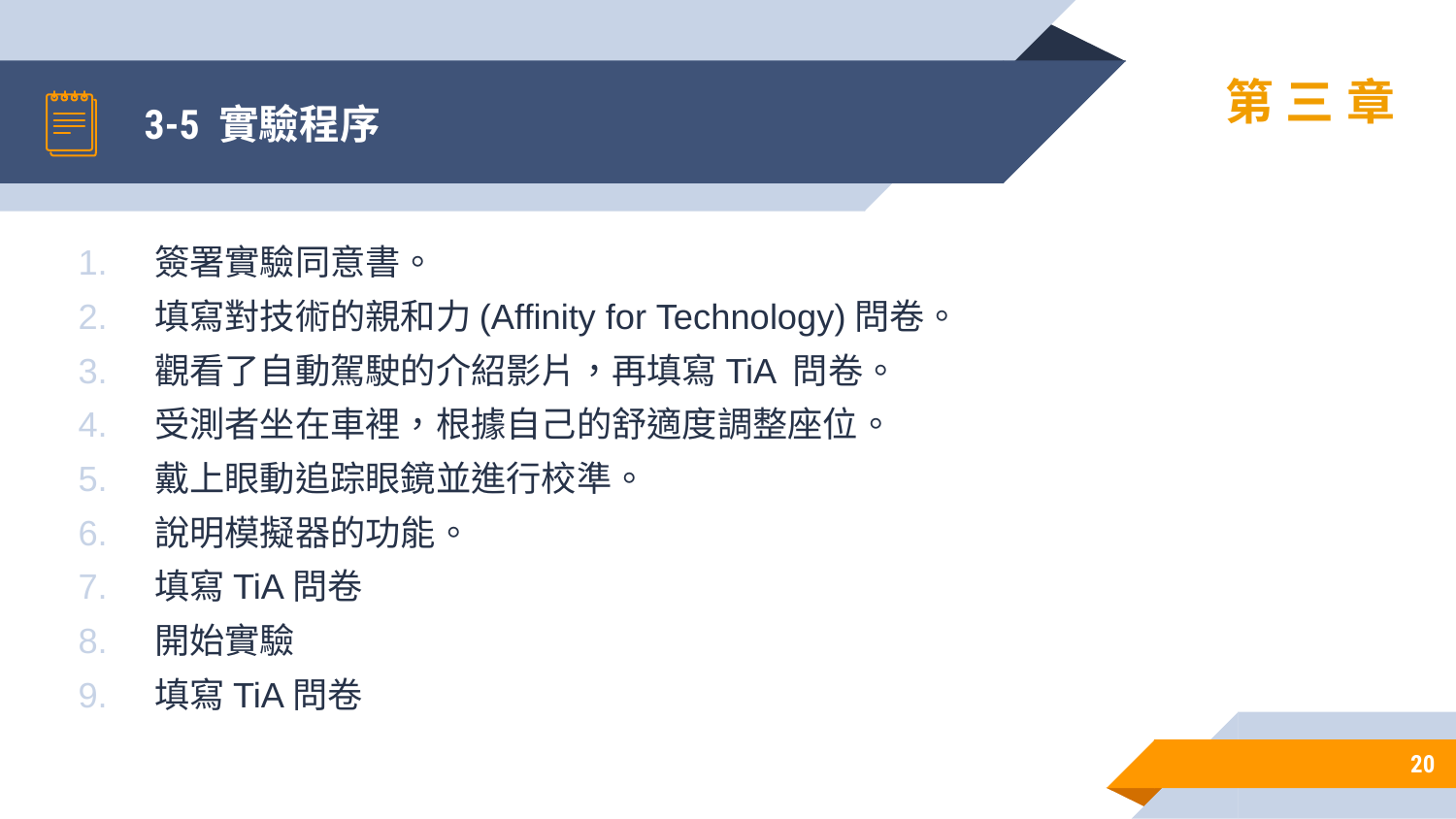

# 3-5 實驗程序
第三章

簽署實驗同意書。
填寫對技術的親和力(Affinity for Technology)問卷。
觀看了自動駕駛的介紹影片，再填寫TiA 問卷。
受測者坐在車裡，根據自己的舒適度調整座位。
戴上眼動追踪眼鏡並進行校準。
說明模擬器的功能。
填寫TiA問卷
開始實驗
填寫TiA問卷
20